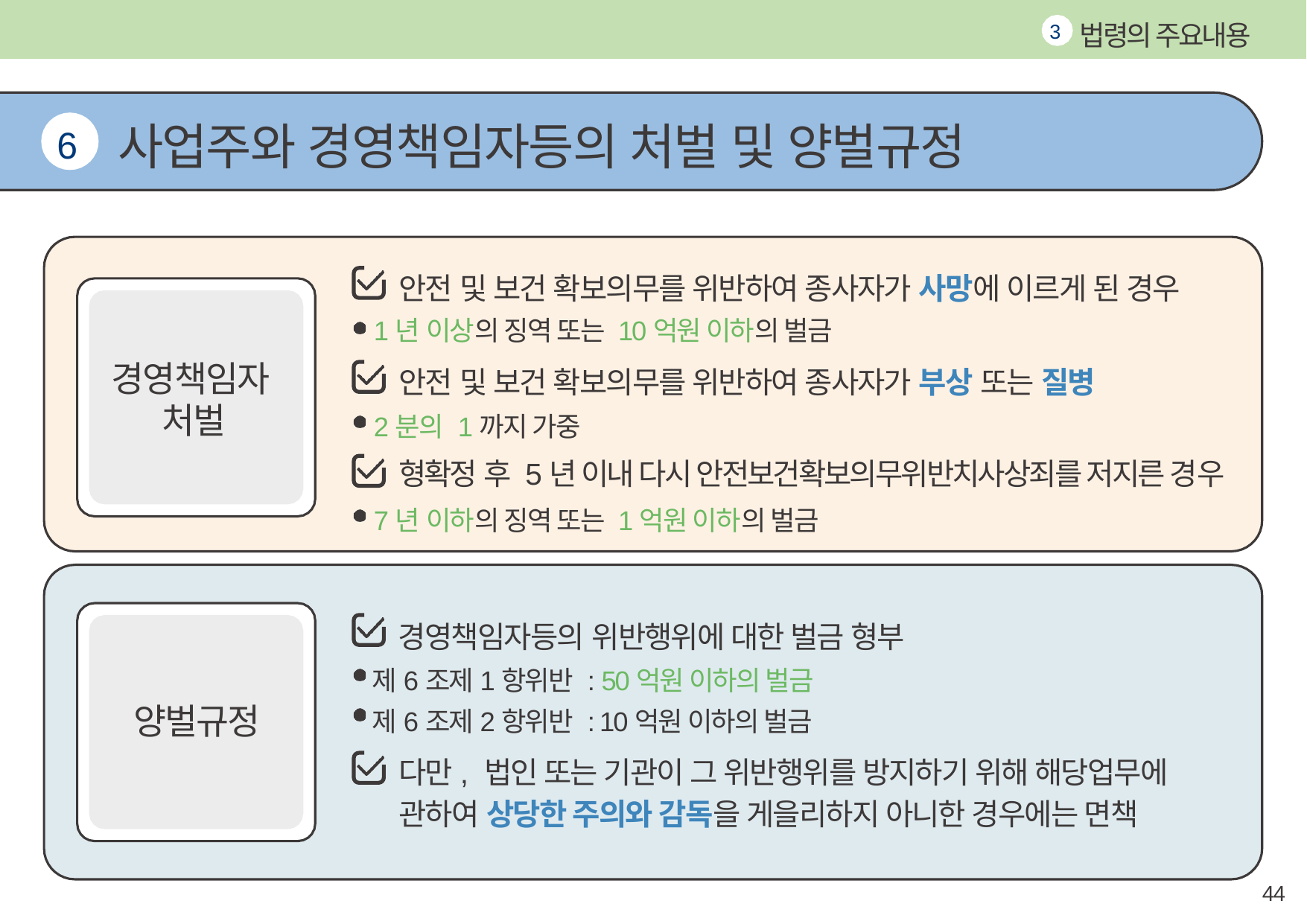

법령의 주요내용
3

# 사업주와 경영책임자등의 처벌 및 양벌규정
6

안전 및 보건 확보의무를 위반하여 종사자가 사망에 이르게 된 경우

1년 이상의 징역 또는 10억원 이하의 벌금

안전 및 보건 확보의무를 위반하여 종사자가 부상 또는 질병
경영책임자  처벌

2분의 1까지 가중

형확정 후 5년 이내 다시 안전보건확보의무위반치사상죄를 저지른 경우

7년 이하의 징역 또는 1억원 이하의 벌금

경영책임자등의 위반행위에 대한 벌금 형부

제6조제1항위반 : 50억원 이하의 벌금

제6조제2항위반 : 10억원 이하의 벌금
양벌규정

다만, 법인 또는 기관이 그 위반행위를 방지하기 위해 해당업무에 관하여 상당한 주의와 감독을 게을리하지 아니한 경우에는 면책

44